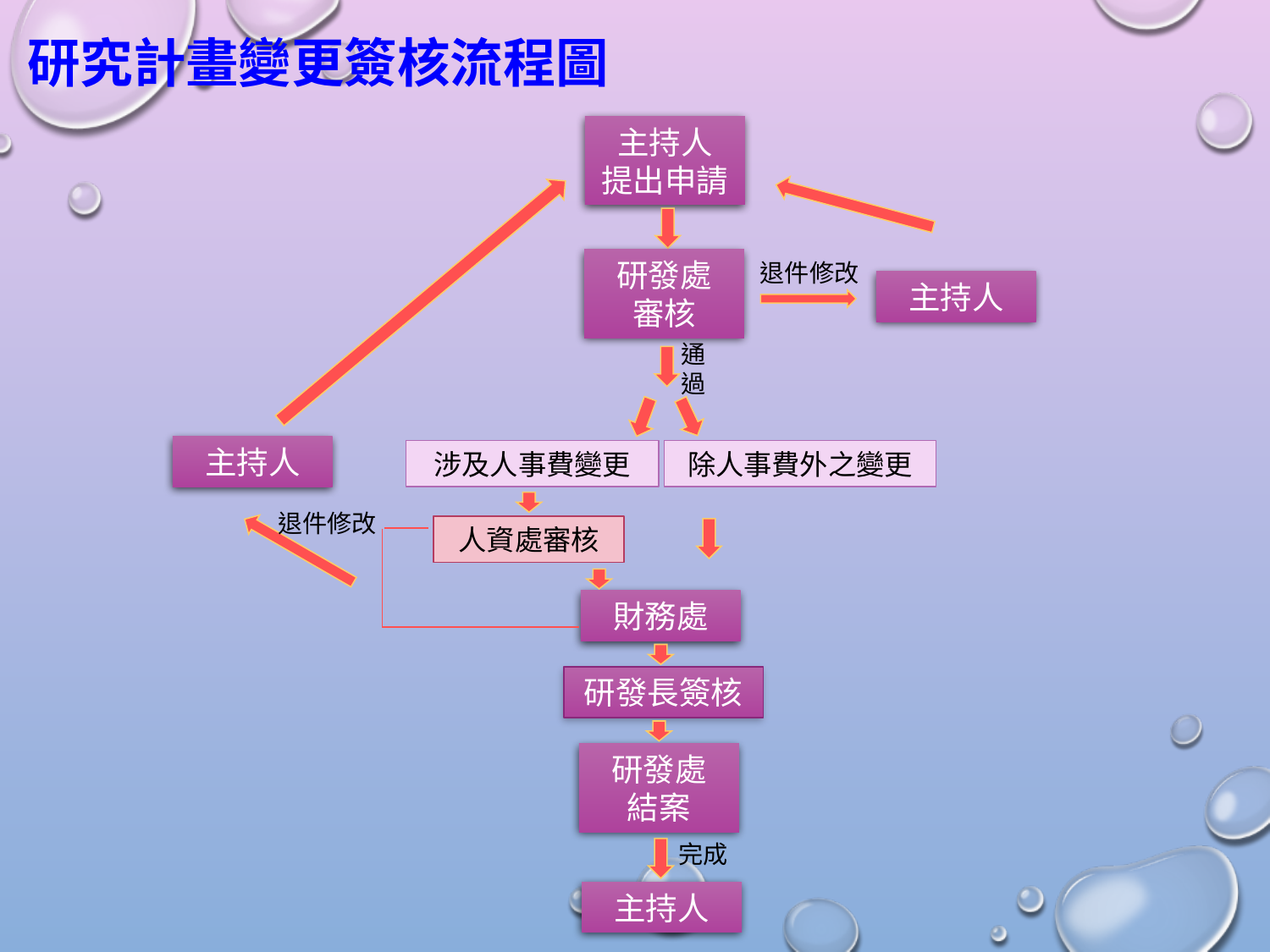

# 研究計畫變更簽核流程圖
主持人
提出申請

研發處
審核
退件修改
主持人

通過

主持人
涉及人事費變更
除人事費外之變更

退件修改
人資處審核

財務處

研發長簽核

研發處
結案
完成

主持人